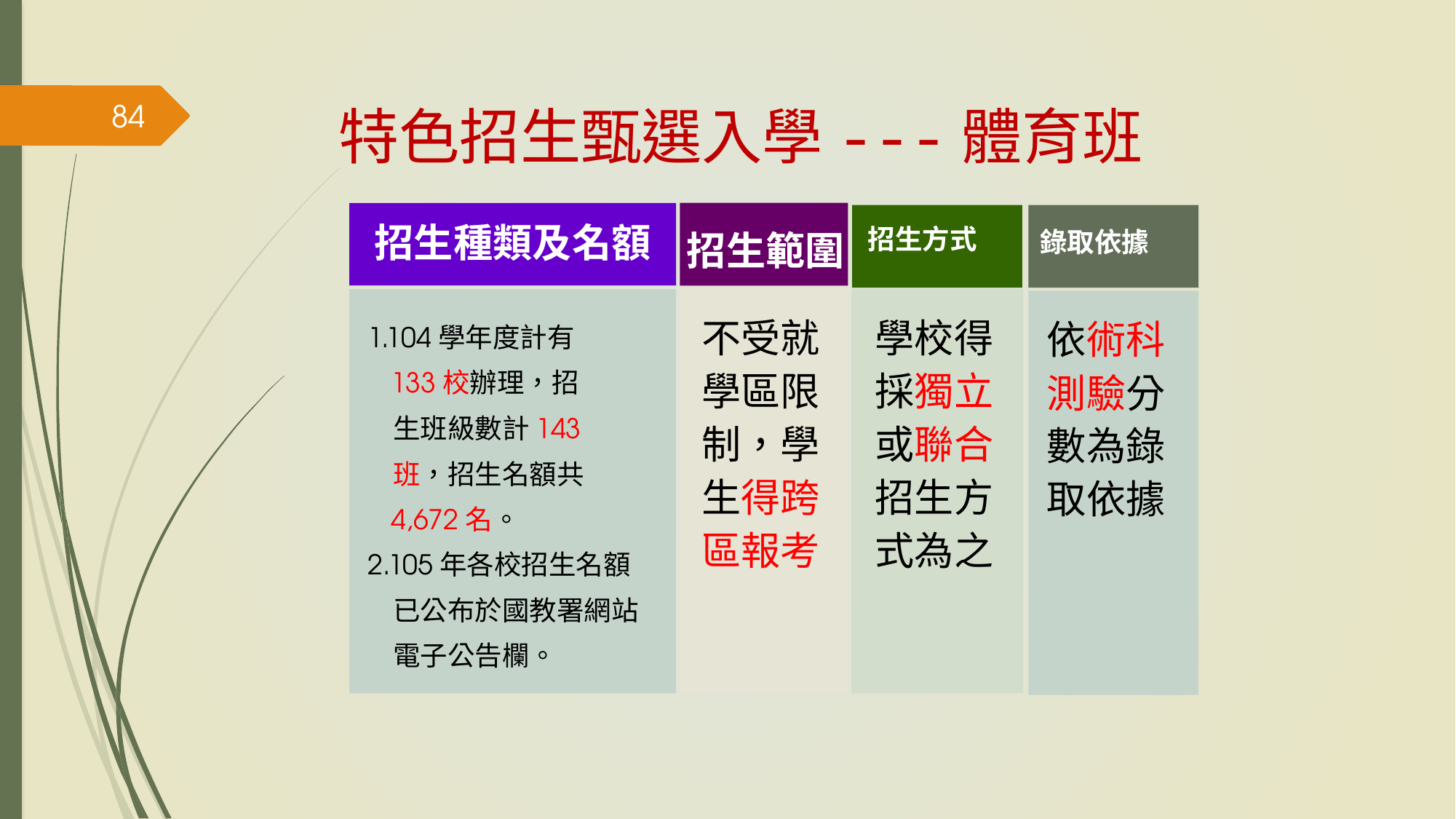

特色招生甄選入學---體育班
84

不受就學區限制，學生得跨區報考
學校得採獨立或聯合招生方式為之
招生種類及名額

招生範圍
招生方式
錄取依據
1.104學年度計有
   133校辦理，招
   生班級數計143
   班，招生名額共
   4,672名。
2.105年各校招生名額
   已公布於國教署網站
   電子公告欄。

依術科測驗分數為錄取依據